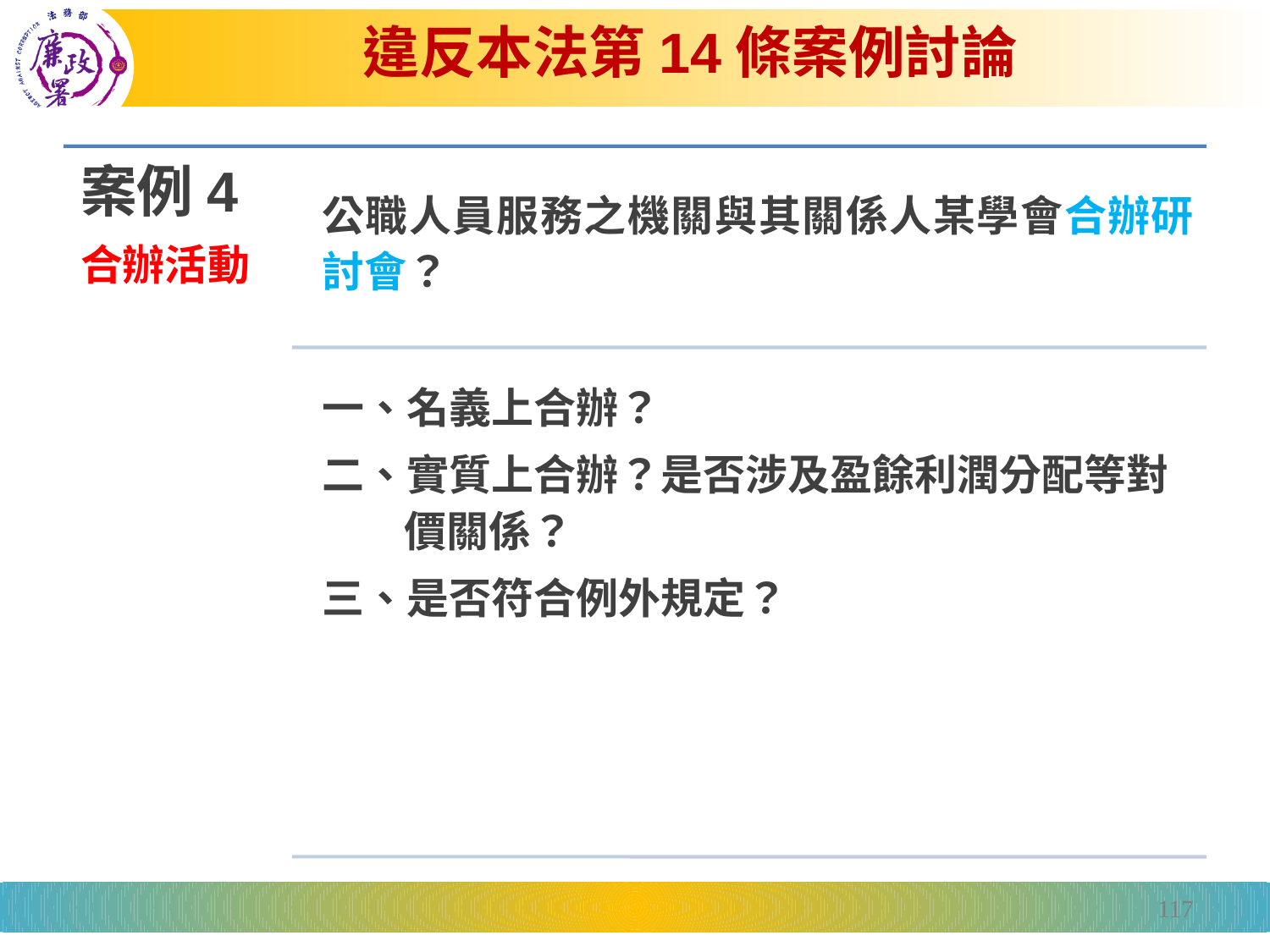

# 違反本法第14條案例討論
案例4
合辦活動
公職人員服務之機關與其關係人某學會合辦研討會？
一、名義上合辦？
二、實質上合辦？是否涉及盈餘利潤分配等對價關係？
三、是否符合例外規定？
117